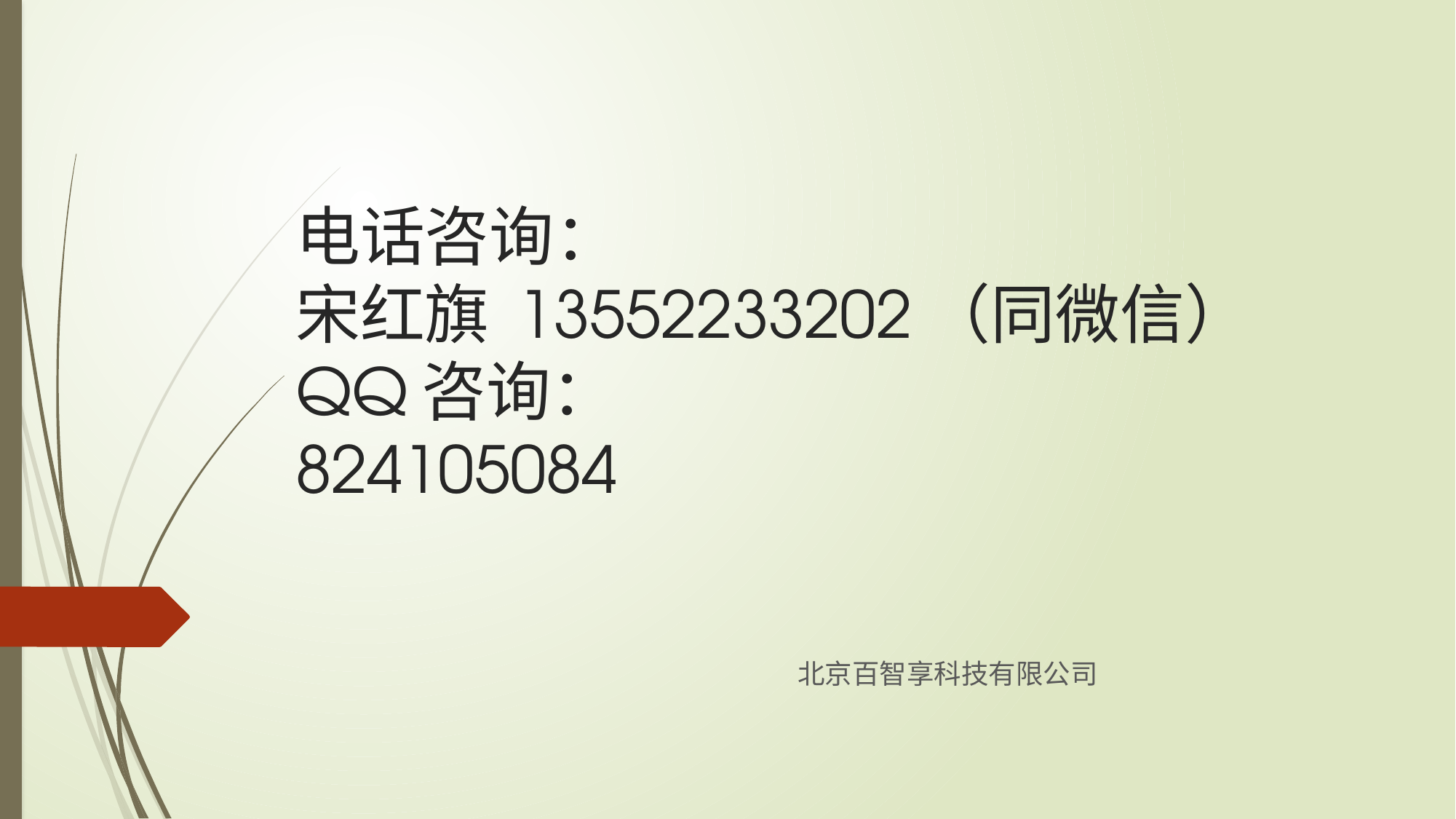

# 电话咨询： 宋红旗 13552233202（同微信） QQ咨询： 824105084
														北京百智享科技有限公司